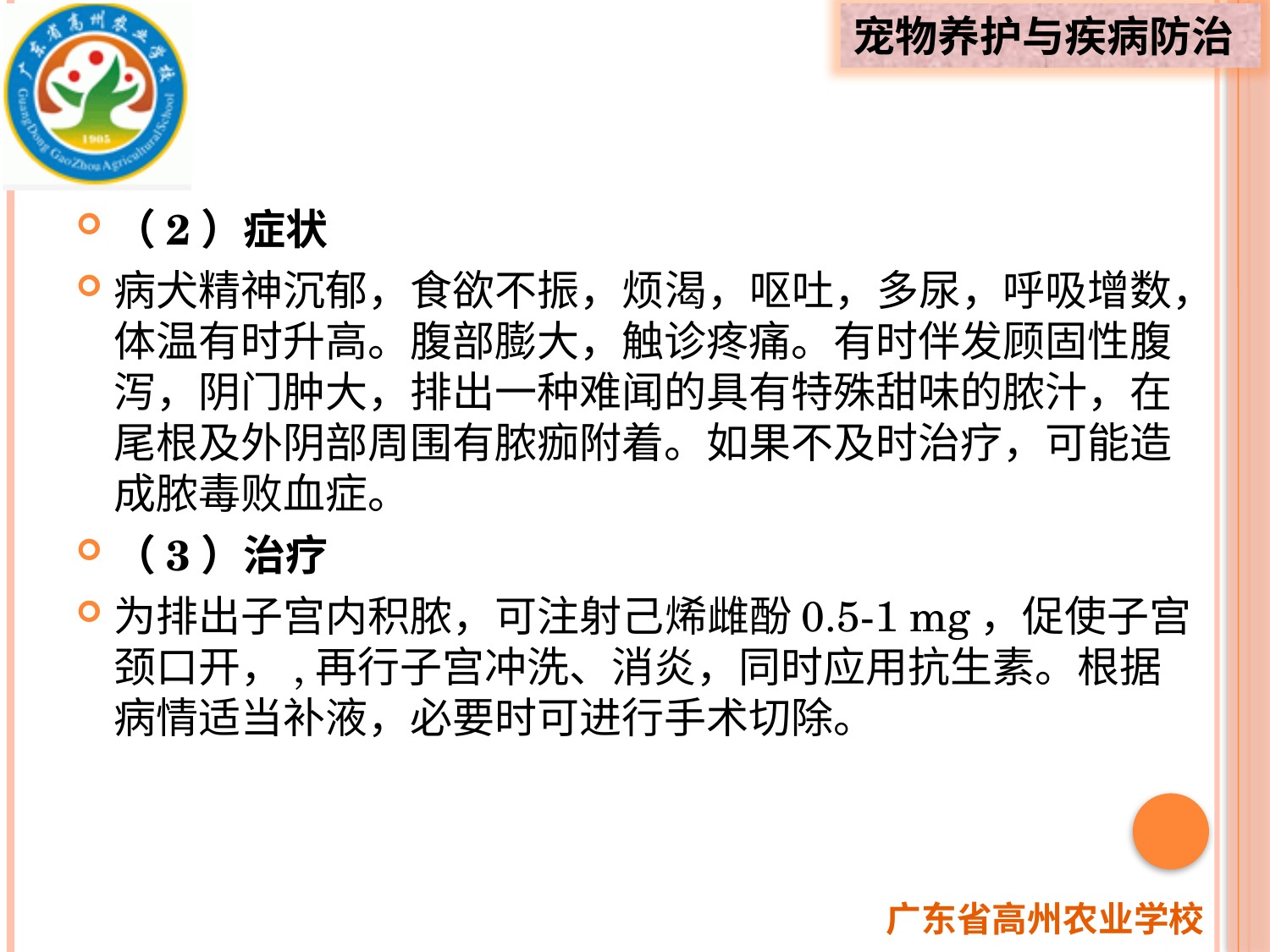

（2）症状
病犬精神沉郁，食欲不振，烦渴，呕吐，多尿，呼吸增数，体温有时升高。腹部膨大，触诊疼痛。有时伴发顾固性腹泻，阴门肿大，排出一种难闻的具有特殊甜味的脓汁，在尾根及外阴部周围有脓痂附着。如果不及时治疗，可能造成脓毒败血症。
（3）治疗
为排出子宫内积脓，可注射己烯雌酚0.5-1 mg，促使子宫颈口开，,再行子宫冲洗、消炎，同时应用抗生素。根据病情适当补液，必要时可进行手术切除。